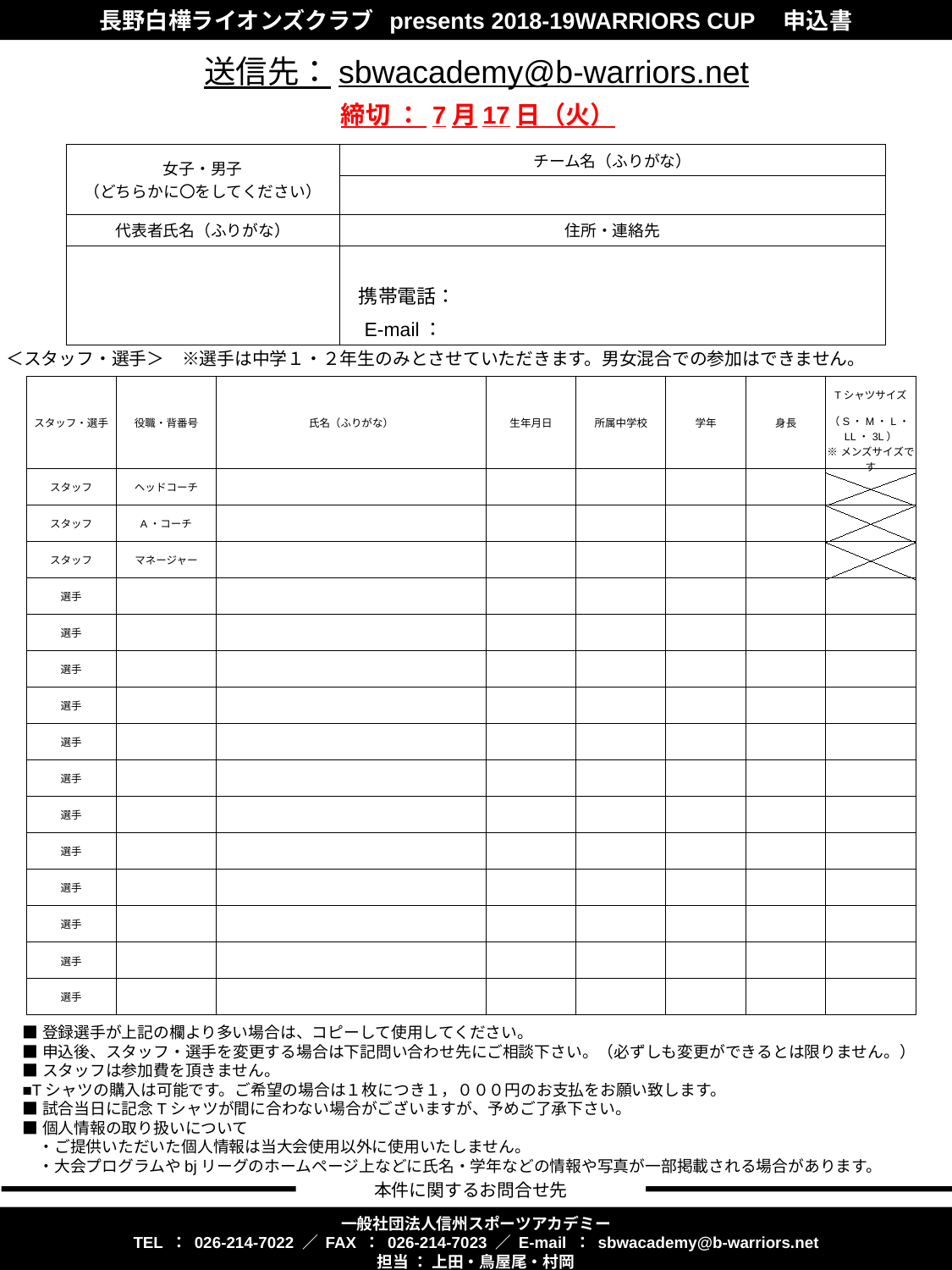

長野白樺ライオンズクラブ  presents 2018-19WARRIORS CUP　申込書
送信先：sbwacademy@b-warriors.net
締切 ： 7月17日（火）
| 女子・男子 （どちらかに〇をしてください） | チーム名（ふりがな） |
| --- | --- |
|  |  |
| 代表者氏名（ふりがな） | 住所・連絡先 |
|  |  |
|  | 携帯電話： |
|  | E-mail： |
＜スタッフ・選手＞　※選手は中学１・２年生のみとさせていただきます。男女混合での参加はできません。
| スタッフ・選手 | 役職・背番号 | 氏名（ふりがな） | 生年月日 | 所属中学校 | 学年 | 身長 | Tシャツサイズ |
| --- | --- | --- | --- | --- | --- | --- | --- |
|  |  |  |  |  |  |  | （S・M・L・LL・3L） ※メンズサイズです |
| スタッフ | ヘッドコーチ |  |  |  |  |  |  |
| スタッフ | A・コーチ |  |  |  |  |  |  |
| スタッフ | マネージャー |  |  |  |  |  |  |
| 選手 |  |  |  |  |  |  |  |
| 選手 |  |  |  |  |  |  |  |
| 選手 |  |  |  |  |  |  |  |
| 選手 |  |  |  |  |  |  |  |
| 選手 |  |  |  |  |  |  |  |
| 選手 |  |  |  |  |  |  |  |
| 選手 |  |  |  |  |  |  |  |
| 選手 |  |  |  |  |  |  |  |
| 選手 |  |  |  |  |  |  |  |
| 選手 |  |  |  |  |  |  |  |
| 選手 |  |  |  |  |  |  |  |
| 選手 |  |  |  |  |  |  |  |

■登録選手が上記の欄より多い場合は、コピーして使用してください。
■申込後、スタッフ・選手を変更する場合は下記問い合わせ先にご相談下さい。（必ずしも変更ができるとは限りません。）
■スタッフは参加費を頂きません。
■Tシャツの購入は可能です。ご希望の場合は１枚につき１，０００円のお支払をお願い致します。
■試合当日に記念Tシャツが間に合わない場合がございますが、予めご了承下さい。
■個人情報の取り扱いについて
　・ご提供いただいた個人情報は当大会使用以外に使用いたしません。
　・大会プログラムやbjリーグのホームページ上などに氏名・学年などの情報や写真が一部掲載される場合があります。
本件に関するお問合せ先

一般社団法人信州スポーツアカデミー
TEL ： 026-214-7022 ／ FAX ： 026-214-7023 ／ E-mail ： sbwacademy@b-warriors.net
担当 ： 上田・鳥屋尾・村岡